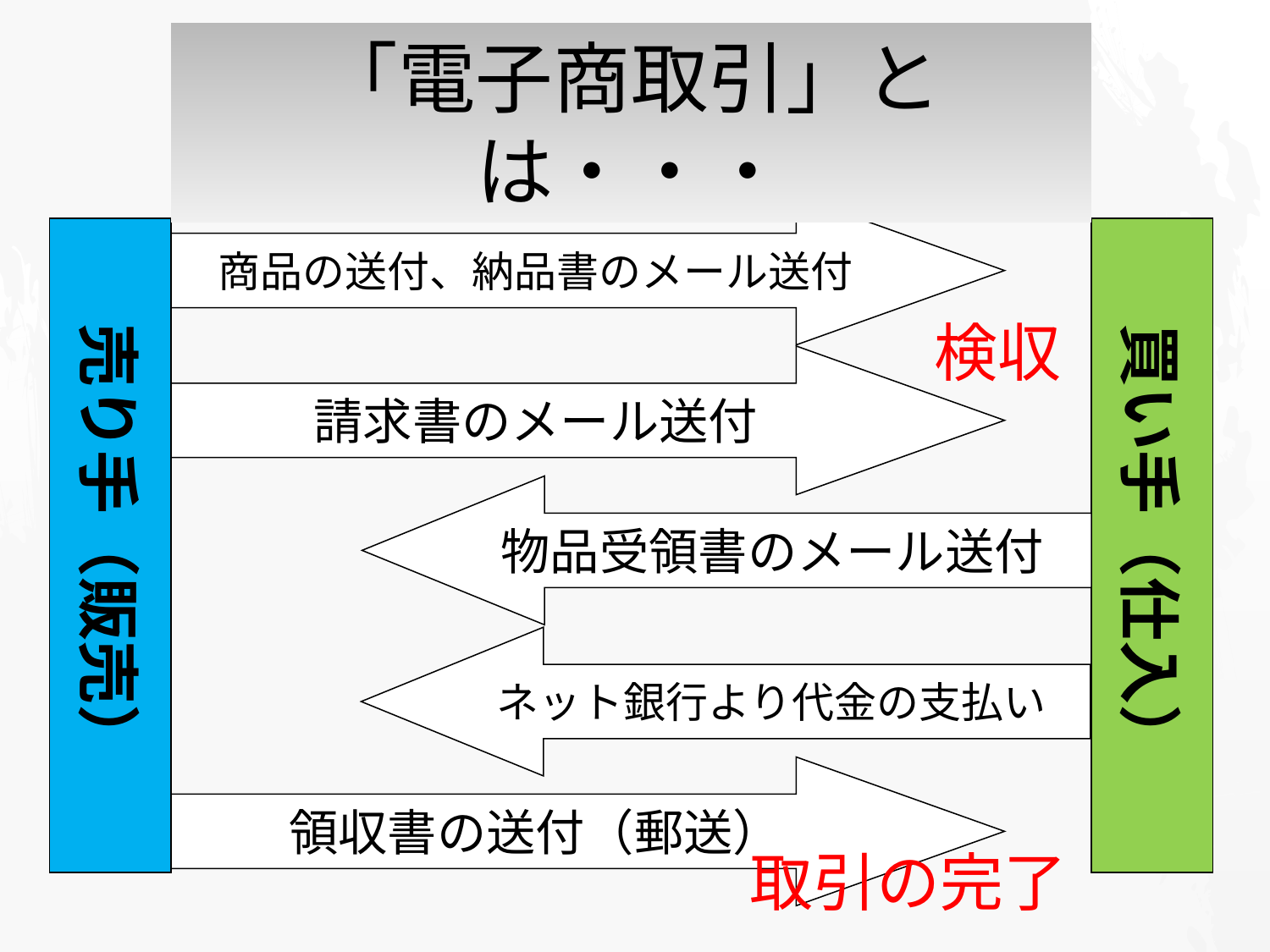

# 「電子商取引」とは・・・
商品の送付、納品書のメール送付
売り手（販売）
買い手（仕入）
検収
請求書のメール送付
物品受領書のメール送付
ネット銀行より代金の支払い
領収書の送付（郵送）
取引の完了